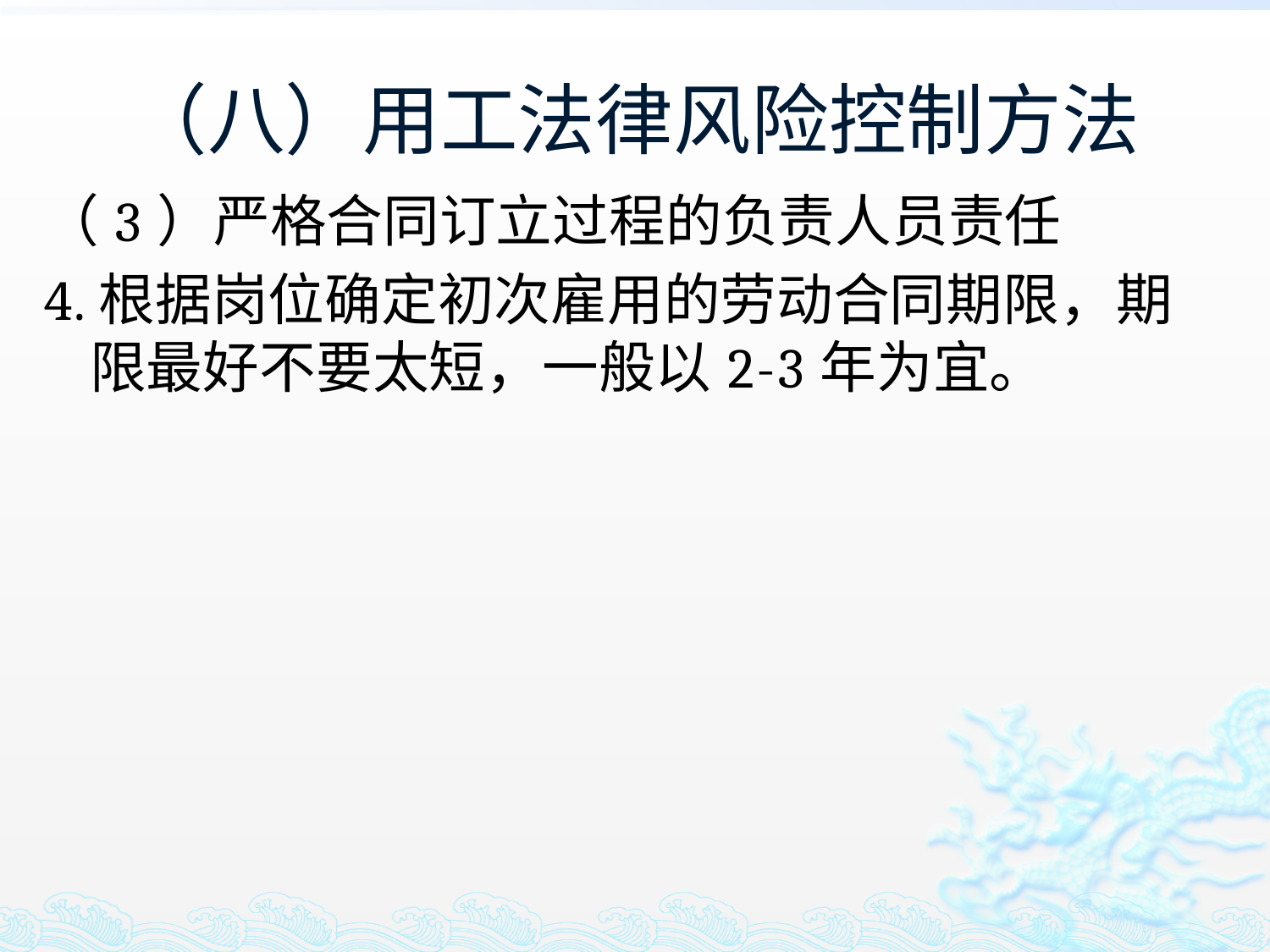

# （八）用工法律风险控制方法
（3）严格合同订立过程的负责人员责任
4.根据岗位确定初次雇用的劳动合同期限，期限最好不要太短，一般以2-3年为宜。